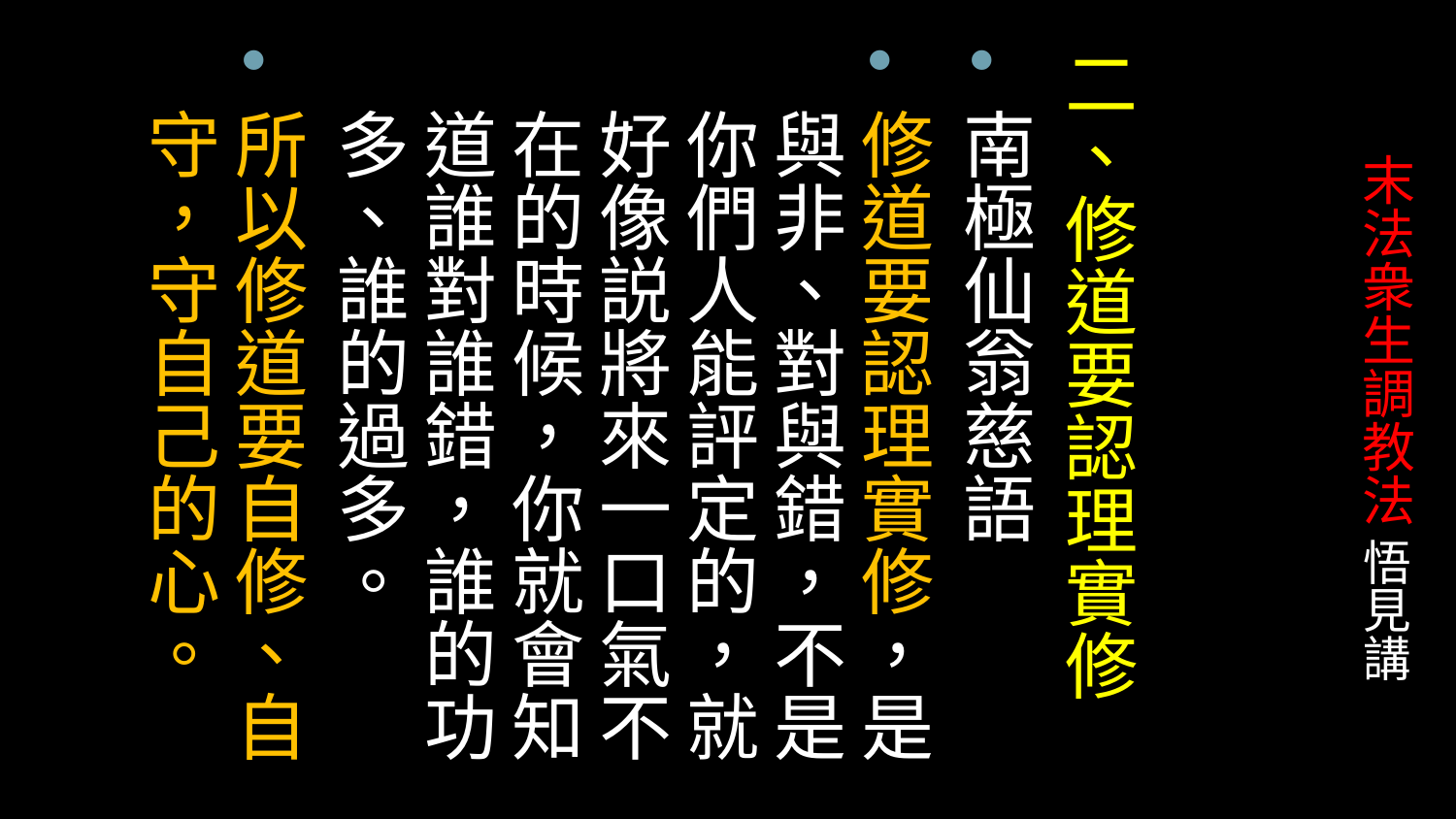

二、修道要認理實修
南極仙翁慈語
修道要認理實修，是與非、對與錯，不是你們人能評定的，就好像説將來一口氣不在的時候，你就會知道誰對誰錯，誰的功多、誰的過多。
所以修道要自修、自守，守自己的心。

# 末法衆生調教法 悟見講